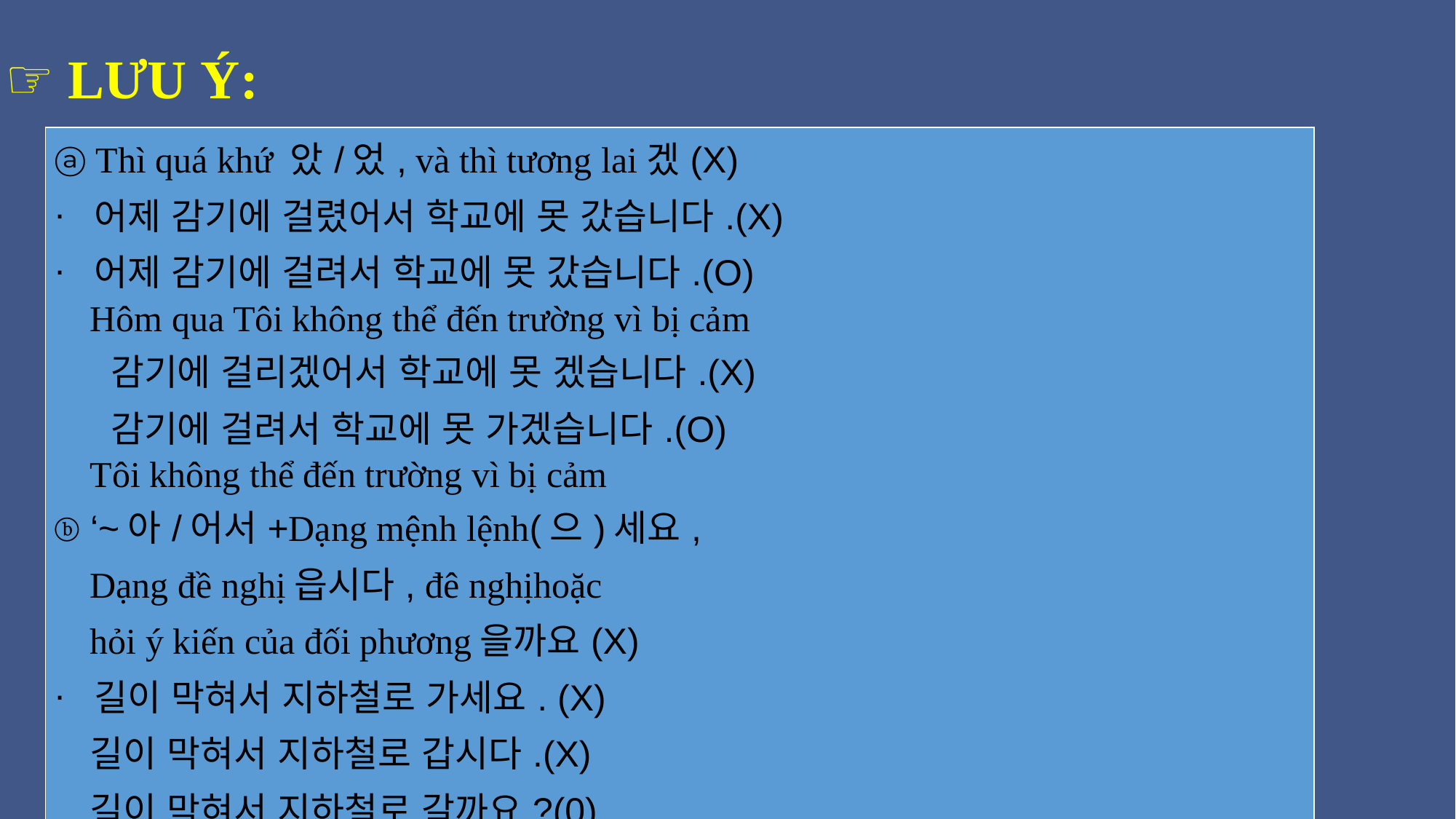

☞ LƯU Ý:
| ⓐ Thì quá khứ 았/었, và thì tương lai겠(X) 어제 감기에 걸렸어서 학교에 못 갔습니다.(X) 어제 감기에 걸려서 학교에 못 갔습니다.(O) Hôm qua Tôi không thể đến trường vì bị cảm 감기에 걸리겠어서 학교에 못 겠습니다.(X) 감기에 걸려서 학교에 못 가겠습니다.(O) Tôi không thể đến trường vì bị cảm ⓑ ‘~아/어서+Dạng mệnh lệnh(으)세요, Dạng đề nghị읍시다, đê nghịhoặc hỏi ý kiến của đối phương을까요(X) 길이 막혀서 지하철로 가세요. (X) 길이 막혀서 지하철로 갑시다.(X) 길이 막혀서 지하철로 갈까요?(0) |
| --- |